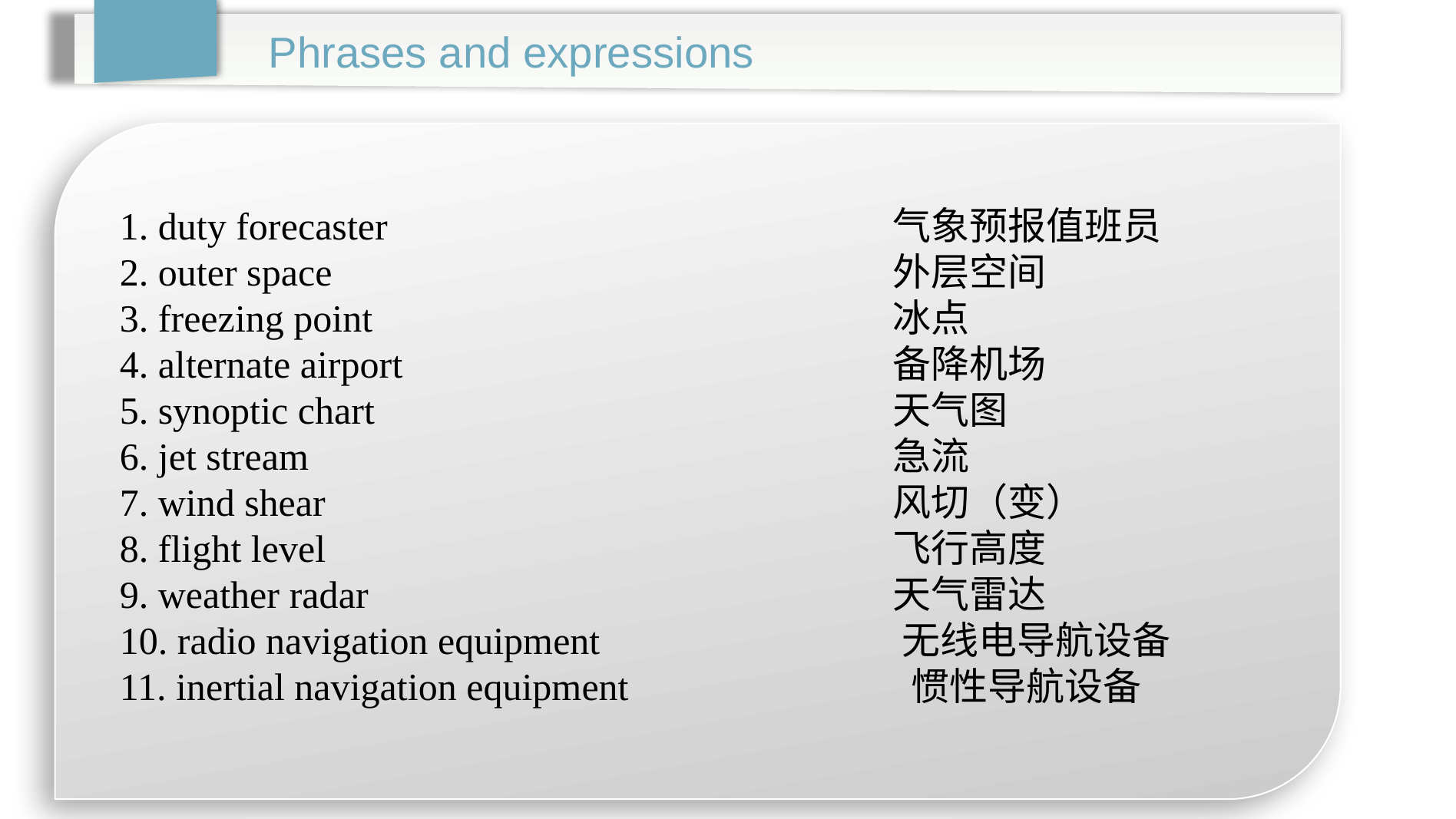

Phrases and expressions

1. duty forecaster					气象预报值班员
2. outer space					外层空间
3. freezing point					冰点
4. alternate airport					备降机场
5. synoptic chart					天气图
6. jet stream						急流
7. wind shear					风切（变）
8. flight level					飞行高度
9. weather radar					天气雷达
10. radio navigation equipment		            无线电导航设备
11. inertial navigation equipment		             惯性导航设备